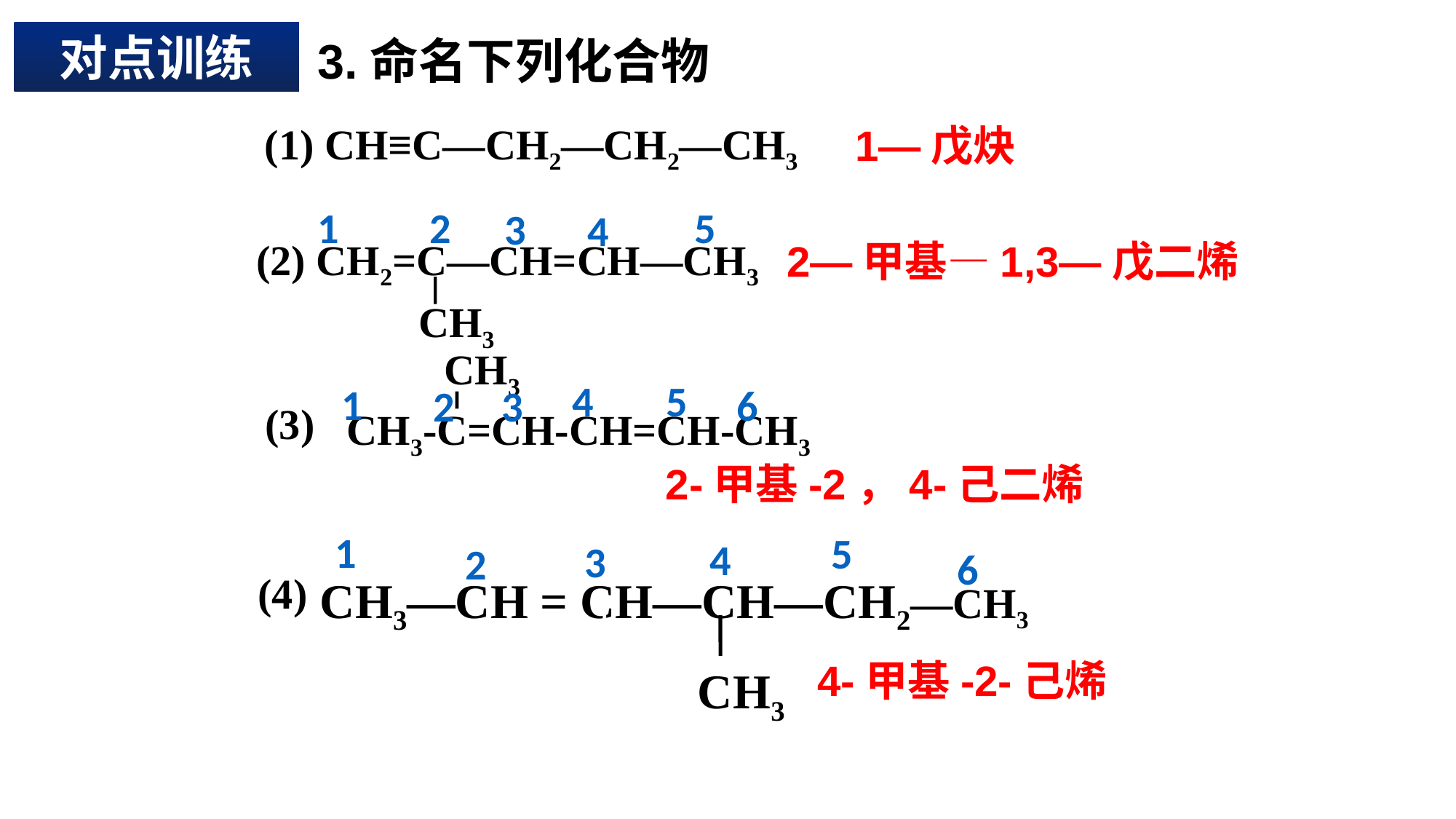

对点训练
3.命名下列化合物
(1) CH≡C—CH2—CH2—CH3
1—戊炔
5
2
1
 3
4
(2) CH2=C—CH=CH—CH3

CH3
2—甲基—1,3—戊二烯
 CH3

(3)
CH3-C=CH-CH=CH-CH3
5
4
1
2
 3
6
2-甲基-2，4-己二烯
1
4
 3
2
5
6
(4)
CH3—CH = CH—CH—CH2—CH3
                               CH3

4-甲基-2-己烯